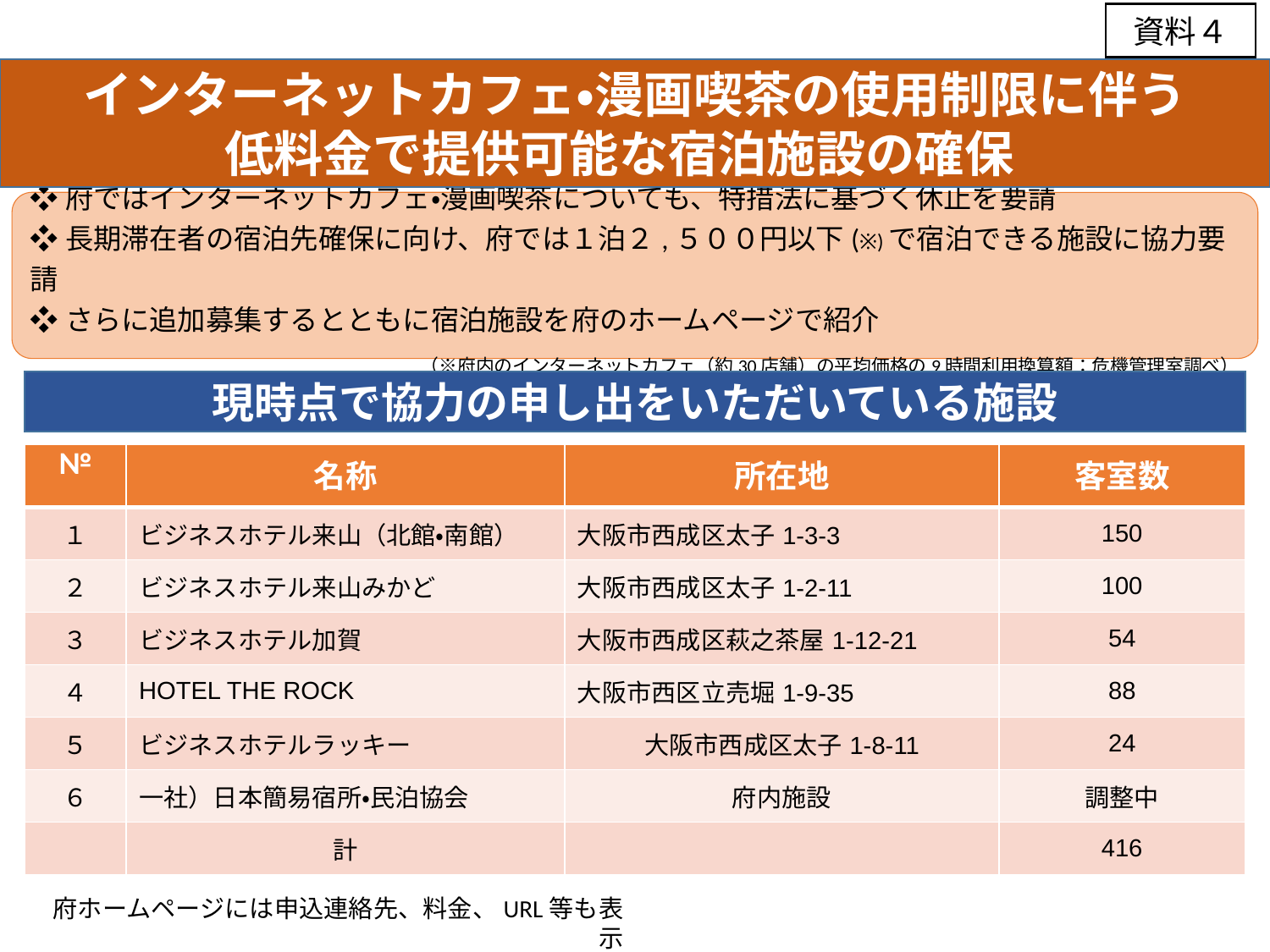

資料４
インターネットカフェ・漫画喫茶の使用制限に伴う
低料金で提供可能な宿泊施設の確保
❖府ではインターネットカフェ・漫画喫茶についても、特措法に基づく休止を要請
❖長期滞在者の宿泊先確保に向け、府では１泊２,５００円以下(※)で宿泊できる施設に協力要請
❖さらに追加募集するとともに宿泊施設を府のホームページで紹介
（※府内のインターネットカフェ（約30店舗）の平均価格の9時間利用換算額：危機管理室調べ）
現時点で協力の申し出をいただいている施設
| № | 名称 | 所在地 | 客室数 |
| --- | --- | --- | --- |
| １ | ビジネスホテル来山（北館・南館） | 大阪市西成区太子1-3-3 | 150 |
| ２ | ビジネスホテル来山みかど | 大阪市西成区太子1-2-11 | 100 |
| ３ | ビジネスホテル加賀 | 大阪市西成区萩之茶屋1-12-21 | 54 |
| ４ | HOTEL THE ROCK | 大阪市西区立売堀1-9-35 | 88 |
| ５ | ビジネスホテルラッキー | 大阪市西成区太子1-8-11 | 24 |
| ６ | 一社）日本簡易宿所・民泊協会 | 府内施設 | 調整中 |
|  | 計 |  | 416 |
府ホームページには申込連絡先、料金、URL等も表示